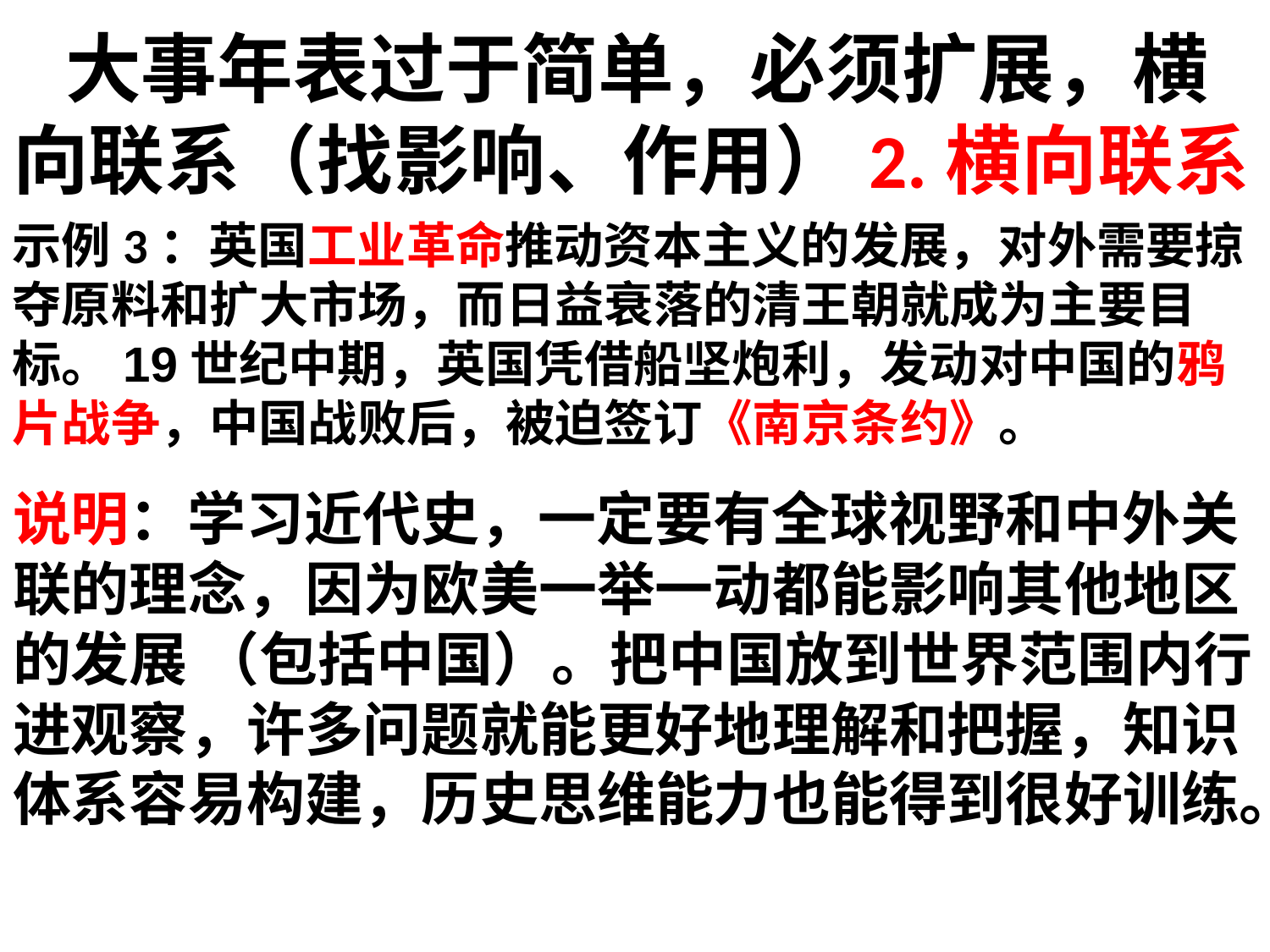

大事年表过于简单，必须扩展，横向联系（找影响、作用）2.横向联系
示例3：英国工业革命推动资本主义的发展，对外需要掠夺原料和扩大市场，而日益衰落的清王朝就成为主要目标。19世纪中期，英国凭借船坚炮利，发动对中国的鸦片战争，中国战败后，被迫签订《南京条约》。
说明：学习近代史，一定要有全球视野和中外关联的理念，因为欧美一举一动都能影响其他地区的发展 （包括中国）。把中国放到世界范围内行进观察，许多问题就能更好地理解和把握，知识体系容易构建，历史思维能力也能得到很好训练。